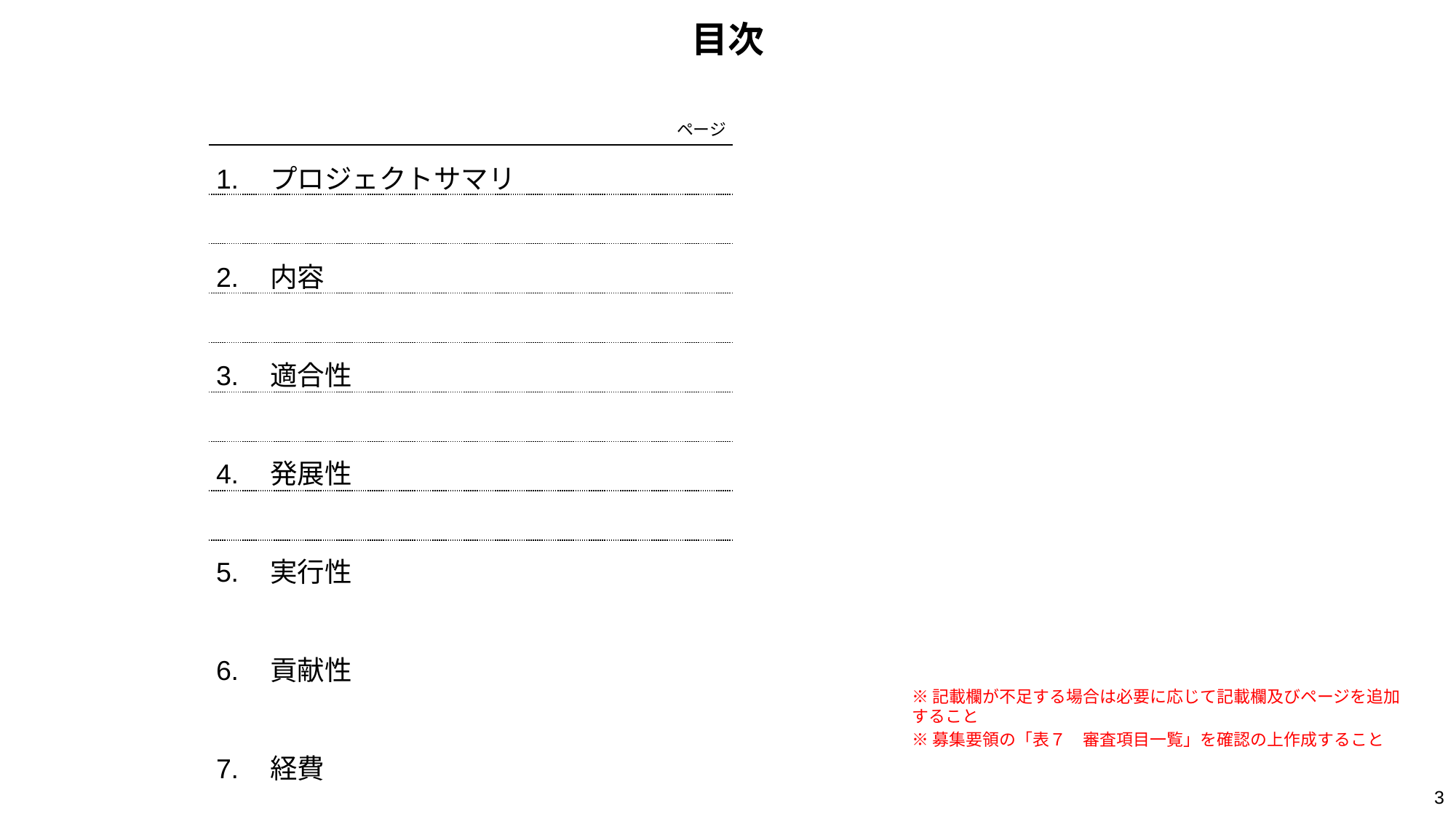

目次
ページ
プロジェクトサマリ
内容
適合性
発展性
実行性
貢献性
経費
その他
※記載欄が不足する場合は必要に応じて記載欄及びページを追加すること
※募集要領の「表７　審査項目一覧」を確認の上作成すること
3